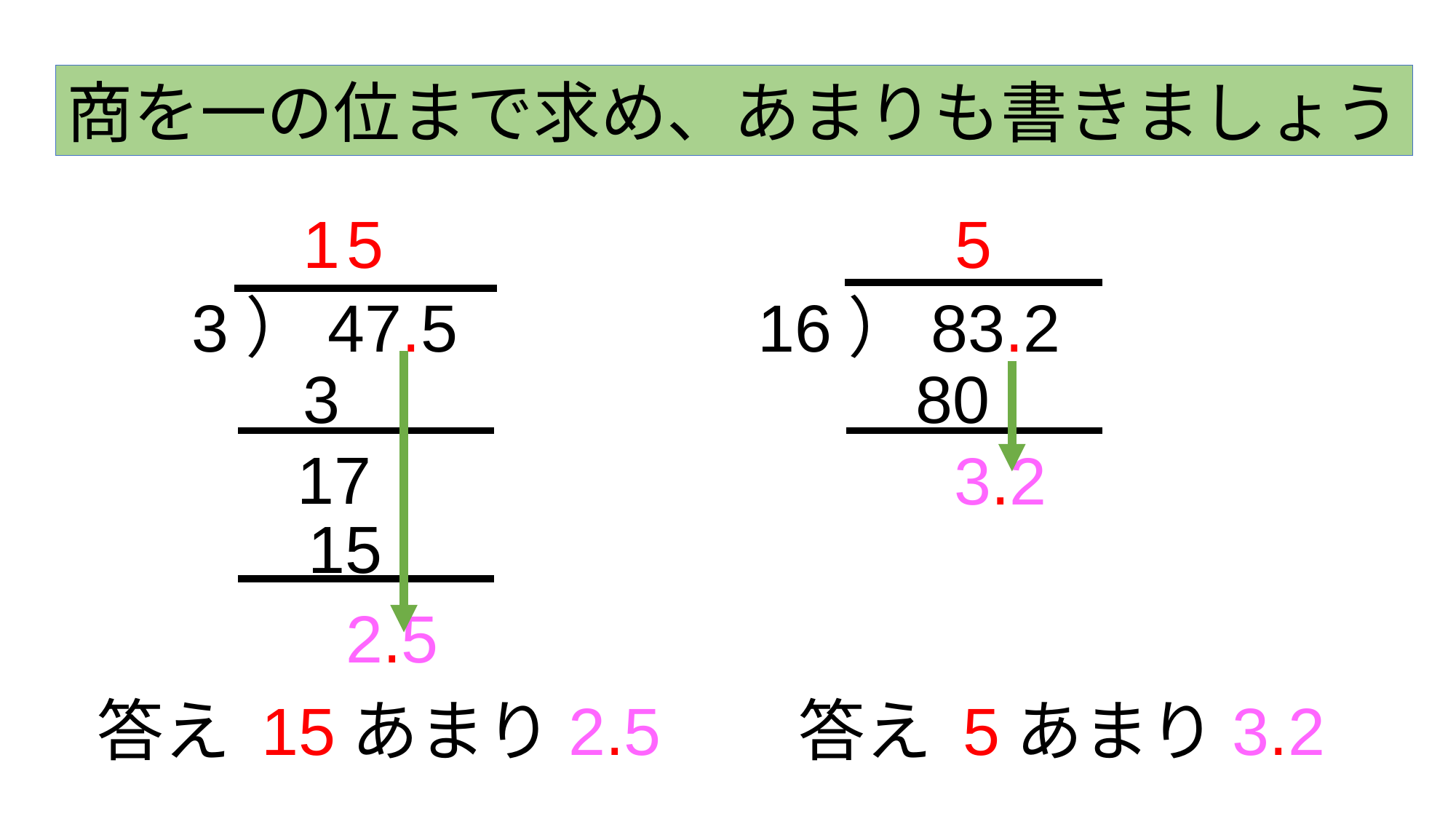

商を一の位まで求め、あまりも書きましょう
1
5
5
3）47.5
16）83.2
3
80
17
3.2
15
2.5
答え 15あまり2.5
答え 5あまり3.2